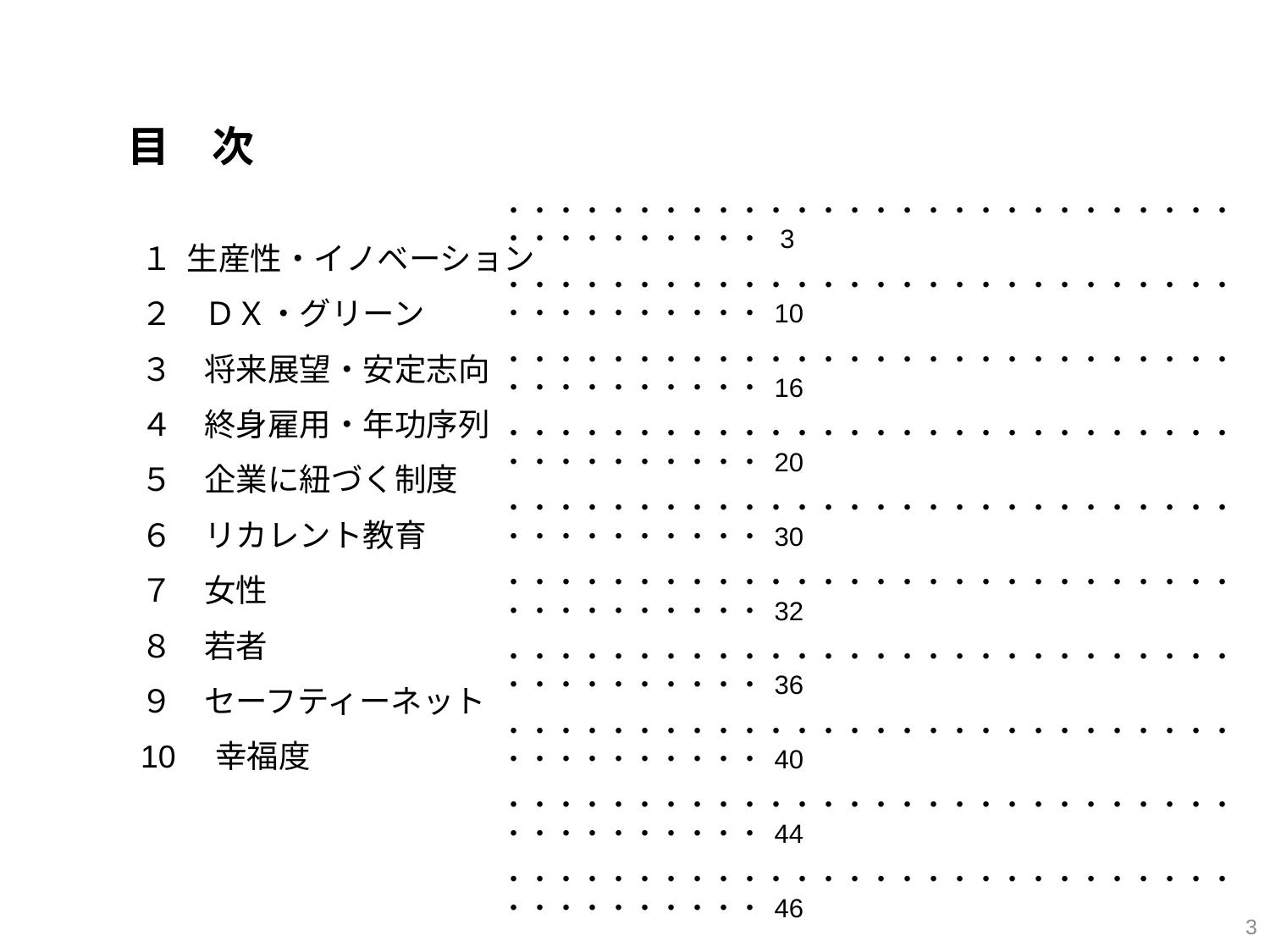

# 目　次
１  生産性・イノベーション
２　ＤＸ・グリーン
３　将来展望・安定志向
４　終身雇用・年功序列
５　企業に紐づく制度
６　リカレント教育
７　女性
８　若者
９　セーフティーネット
10　幸福度

・・・・・・・・・・・・・・・・・・・・・・・・・・・・・・・・・・・・・・  3
・・・・・・・・・・・・・・・・・・・・・・・・・・・・・・・・・・・・・・ 10
・・・・・・・・・・・・・・・・・・・・・・・・・・・・・・・・・・・・・・ 16
・・・・・・・・・・・・・・・・・・・・・・・・・・・・・・・・・・・・・・ 20
・・・・・・・・・・・・・・・・・・・・・・・・・・・・・・・・・・・・・・ 30
・・・・・・・・・・・・・・・・・・・・・・・・・・・・・・・・・・・・・・ 32
・・・・・・・・・・・・・・・・・・・・・・・・・・・・・・・・・・・・・・ 36
・・・・・・・・・・・・・・・・・・・・・・・・・・・・・・・・・・・・・・ 40
・・・・・・・・・・・・・・・・・・・・・・・・・・・・・・・・・・・・・・ 44
・・・・・・・・・・・・・・・・・・・・・・・・・・・・・・・・・・・・・・ 46

3